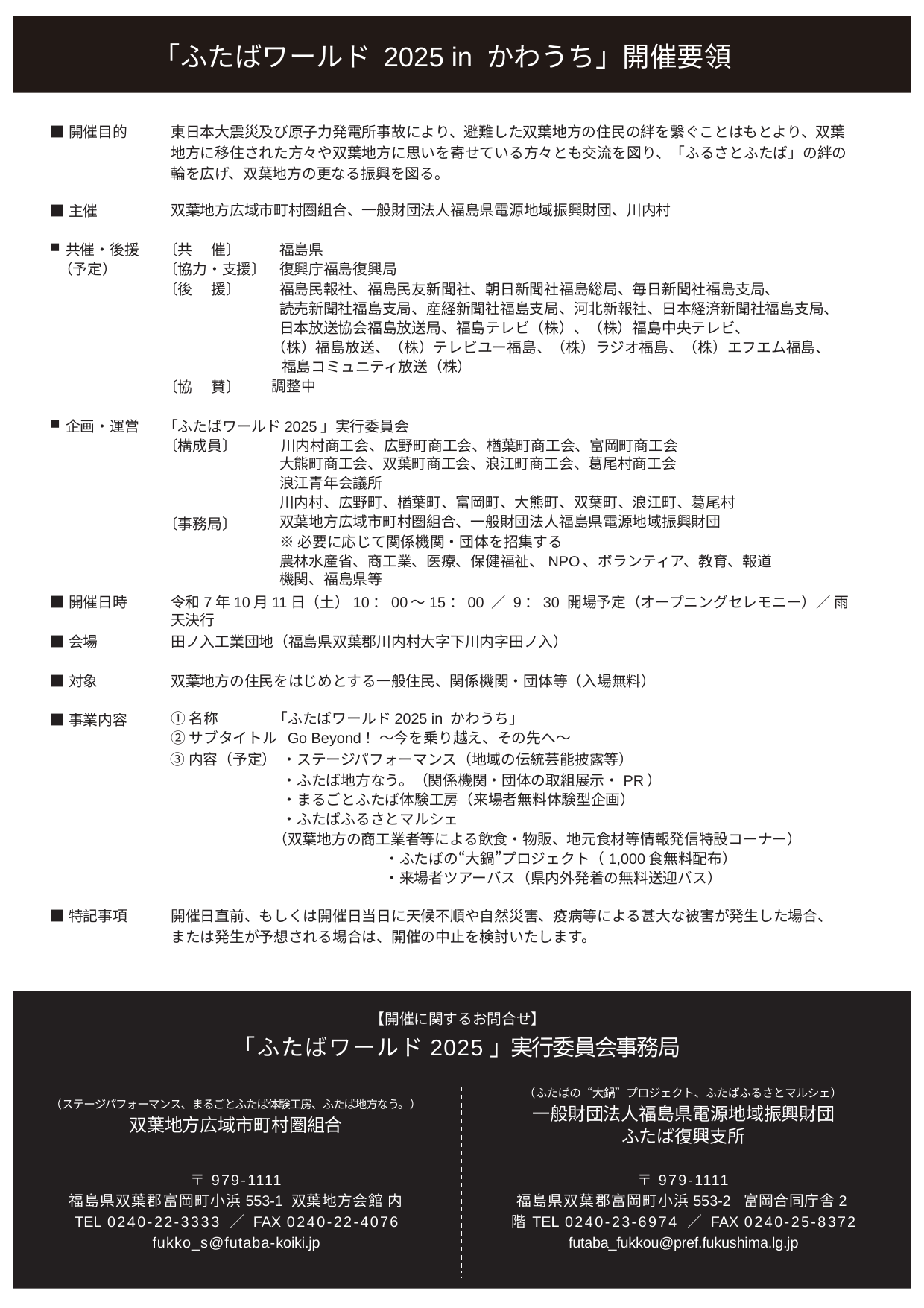

「ふたばワールド 2025 in かわうち」開催要領
東日本大震災及び原子力発電所事故により、避難した双葉地方の住民の絆を繋ぐことはもとより、双葉
地方に移住された方々や双葉地方に思いを寄せている方々とも交流を図り、「ふるさとふたば」の絆の
輪を広げ、双葉地方の更なる振興を図る。
■開催目的
双葉地方広域市町村圏組合、一般財団法人福島県電源地域振興財団、川内村
■主催
〔共	催〕
〔協力・支援〕
〔後	援〕
福島県
復興庁福島復興局
福島民報社、福島民友新聞社、朝日新聞社福島総局、毎日新聞社福島支局、
読売新聞社福島支局、産経新聞社福島支局、河北新報社、日本経済新聞社福島支局、
日本放送協会福島放送局、福島テレビ（株）、（株）福島中央テレビ、
（株）福島放送、（株）テレビユー福島、（株）ラジオ福島、（株）エフエム福島、
  福島コミュニティ放送（株）
調整中
共催・後援
（予定）
〔協	賛〕
「ふたばワールド2025」実行委員会
企画・運営
〔構成員〕	川内村商工会、広野町商工会、楢葉町商工会、富岡町商工会
大熊町商工会、双葉町商工会、浪江町商工会、葛尾村商工会
浪江青年会議所
川内村、広野町、楢葉町、富岡町、大熊町、双葉町、浪江町、葛尾村
双葉地方広域市町村圏組合、一般財団法人福島県電源地域振興財団
※必要に応じて関係機関・団体を招集する
農林水産省、商工業、医療、保健福祉、NPO、ボランティア、教育、報道機関、福島県等
〔事務局〕
令和7年10月11日（土）10：00～15：00 ／ 9：30 開場予定（オープニングセレモニー）／ 雨天決行
■開催日時
田ノ入工業団地（福島県双葉郡川内村大字下川内字田ノ入）
■会場
双葉地方の住民をはじめとする一般住民、関係機関・団体等（入場無料）

①名称	「ふたばワールド2025 in かわうち」
②サブタイトル  Go Beyond！～今を乗り越え、その先へ～
■対象
■事業内容
③内容（予定）	・ステージパフォーマンス（地域の伝統芸能披露等）
	・ふたば地方なう。（関係機関・団体の取組展示・PR）
	・まるごとふたば体験工房（来場者無料体験型企画）
	・ふたばふるさとマルシェ
（双葉地方の商工業者等による飲食・物販、地元食材等情報発信特設コーナー）
	・ふたばの“大鍋”プロジェクト（1,000食無料配布）
	・来場者ツアーバス（県内外発着の無料送迎バス）
開催日直前、もしくは開催日当日に天候不順や自然災害、疫病等による甚大な被害が発生した場合、
または発生が予想される場合は、開催の中止を検討いたします。
■特記事項

【開催に関するお問合せ】
「ふたばワールド2025」実行委員会事務局
（ふたばの“大鍋”プロジェクト、ふたばふるさとマルシェ）
一般財団法人福島県電源地域振興財団ふたば復興支所

（ステージパフォーマンス、まるごとふたば体験工房、ふたば地方なう。）
双葉地方広域市町村圏組合
〒979-1111
福島県双葉郡富岡町小浜553-1 双葉地方会館 内 TEL 0240-22-3333 ／ FAX 0240-22-4076
fukko_s@futaba-koiki.jp
〒979-1111
福島県双葉郡富岡町小浜553-2  富岡合同庁舎2階 TEL 0240-23-6974 ／ FAX 0240-25-8372
futaba_fukkou@pref.fukushima.lg.jp